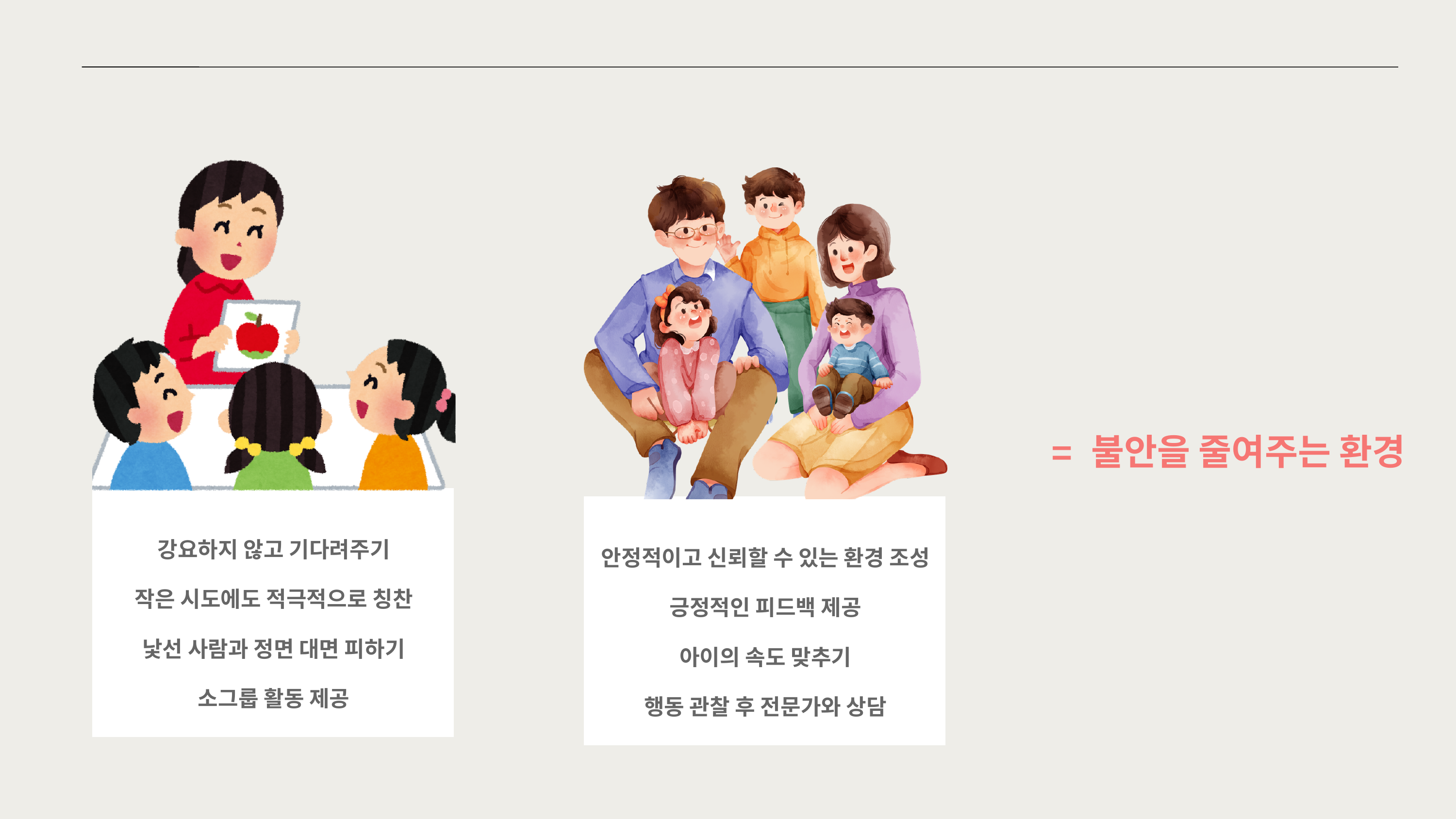

강요하지 않고 기다려주기
작은 시도에도 적극적으로 칭찬
낯선 사람과 정면 대면 피하기
소그룹 활동 제공

안정적이고 신뢰할 수 있는 환경 조성
긍정적인 피드백 제공
아이의 속도 맞추기
행동 관찰 후 전문가와 상담
= 불안을 줄여주는 환경